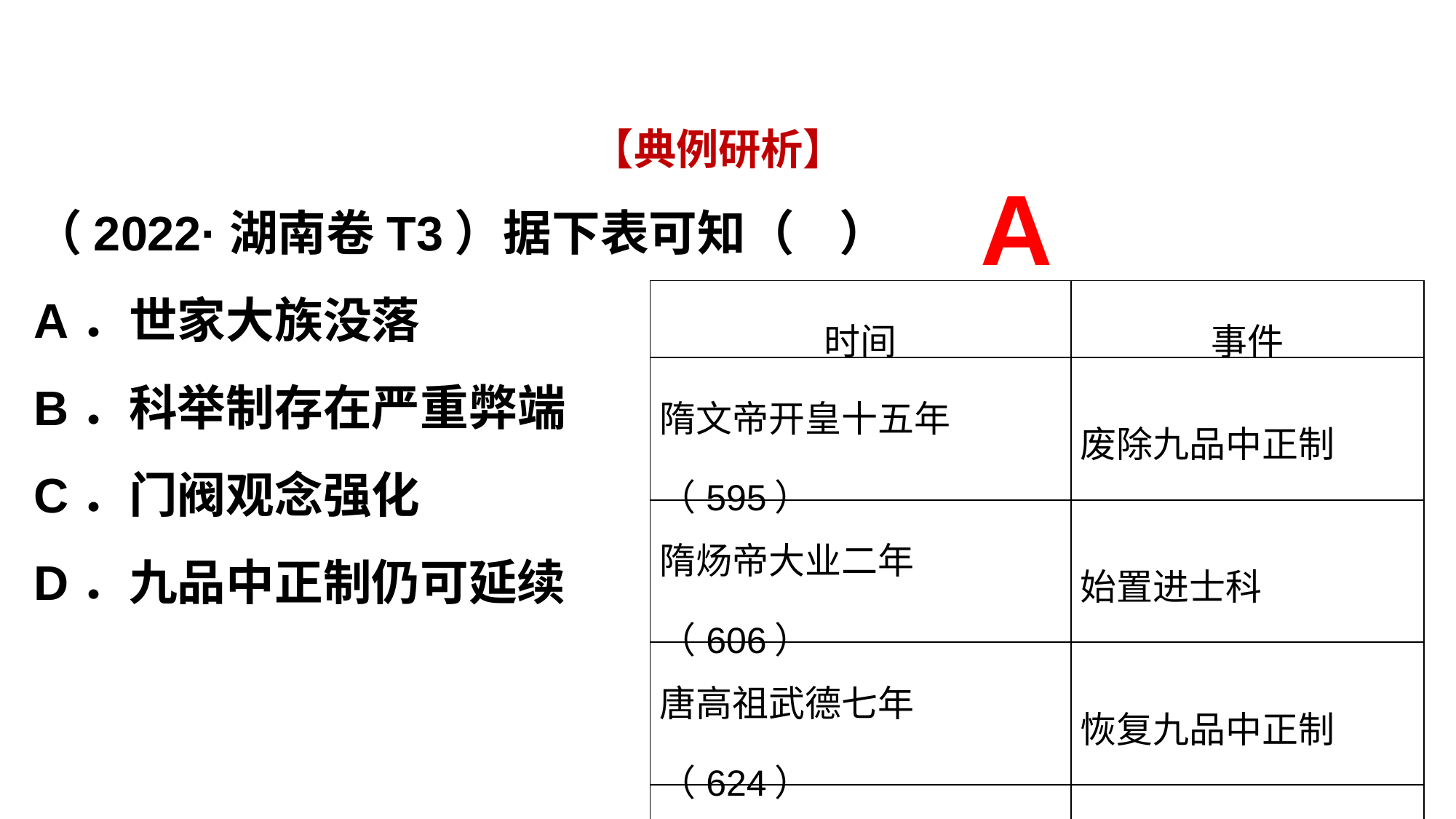

【典例研析】
（2022·湖南卷T3）据下表可知（    ）
A．世家大族没落
B．科举制存在严重弊端
C．门阀观念强化
D．九品中正制仍可延续
A
| 时间 | 事件 |
| --- | --- |
| 隋文帝开皇十五年（595） | 废除九品中正制 |
| 隋炀帝大业二年（606） | 始置进士科 |
| 唐高祖武德七年（624） | 恢复九品中正制 |
| 唐太宗贞观初年（627） | 再度废除九品中正制 |